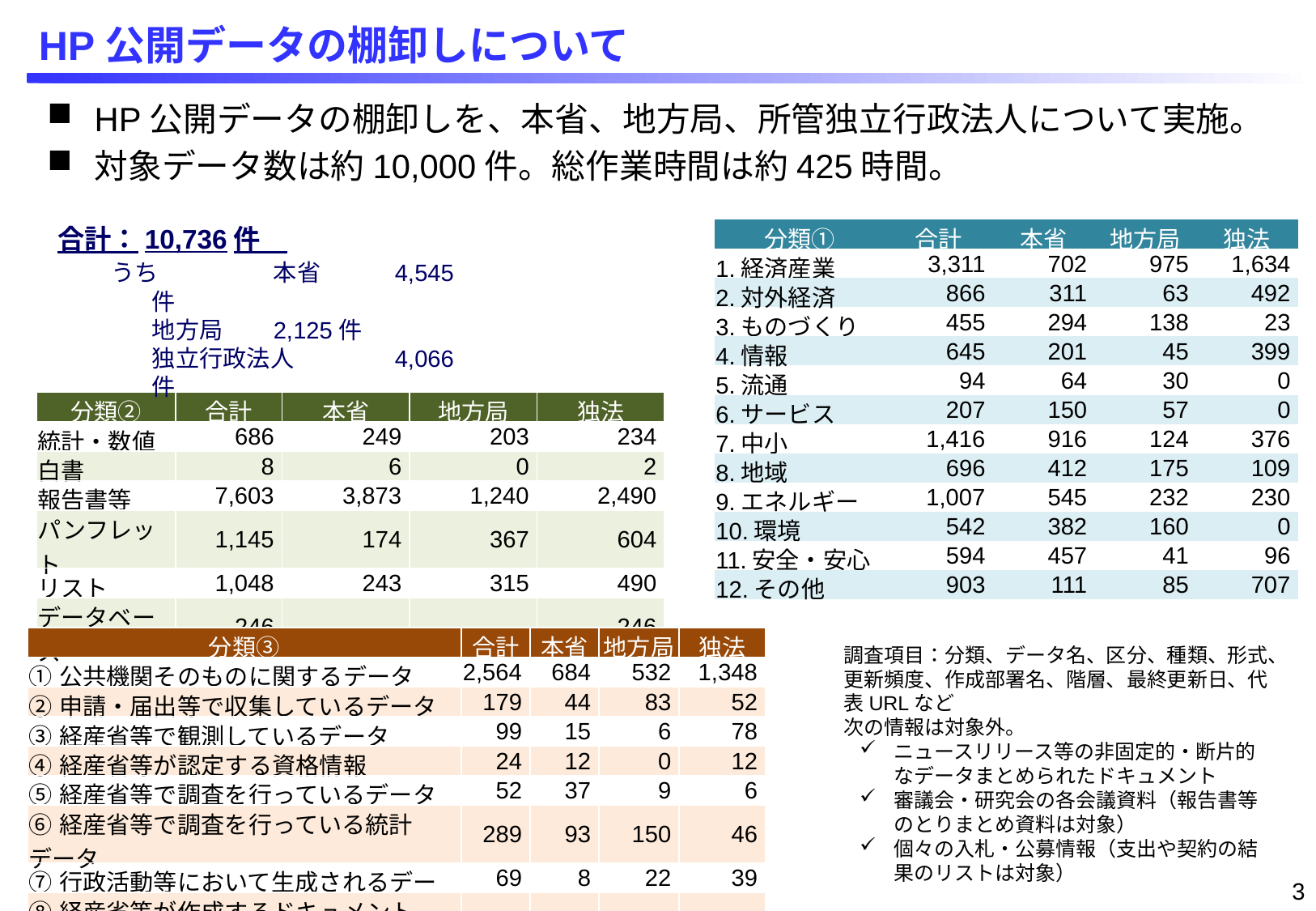

# HP公開データの棚卸しについて
HP公開データの棚卸しを、本省、地方局、所管独立行政法人について実施。
対象データ数は約10,000件。総作業時間は約425時間。
合計：10,736件
　　うち	本省	4,545件
	地方局	2,125件
	独立行政法人	4,066件
| 分類① | 合計 | 本省 | 地方局 | 独法 |
| --- | --- | --- | --- | --- |
| 1.経済産業 | 3,311 | 702 | 975 | 1,634 |
| 2.対外経済 | 866 | 311 | 63 | 492 |
| 3.ものづくり | 455 | 294 | 138 | 23 |
| 4.情報 | 645 | 201 | 45 | 399 |
| 5.流通 | 94 | 64 | 30 | 0 |
| 6.サービス | 207 | 150 | 57 | 0 |
| 7.中小 | 1,416 | 916 | 124 | 376 |
| 8.地域 | 696 | 412 | 175 | 109 |
| 9.エネルギー | 1,007 | 545 | 232 | 230 |
| 10.環境 | 542 | 382 | 160 | 0 |
| 11.安全・安心 | 594 | 457 | 41 | 96 |
| 12.その他 | 903 | 111 | 85 | 707 |
| 分類② | 合計 | 本省 | 地方局 | 独法 |
| --- | --- | --- | --- | --- |
| 統計・数値 | 686 | 249 | 203 | 234 |
| 白書 | 8 | 6 | 0 | 2 |
| 報告書等 | 7,603 | 3,873 | 1,240 | 2,490 |
| パンフレット | 1,145 | 174 | 367 | 604 |
| リスト | 1,048 | 243 | 315 | 490 |
| データベース | 246 |  |  | 246 |
| 分類③ | 合計 | 本省 | 地方局 | 独法 |
| --- | --- | --- | --- | --- |
| ①公共機関そのものに関するデータ | 2,564 | 684 | 532 | 1,348 |
| ②申請・届出等で収集しているデータ | 179 | 44 | 83 | 52 |
| ③経産省等で観測しているデータ | 99 | 15 | 6 | 78 |
| ④経産省等が認定する資格情報 | 24 | 12 | 0 | 12 |
| ⑤経産省等で調査を行っているデータ | 52 | 37 | 9 | 6 |
| ⑥経産省等で調査を行っている統計データ | 289 | 93 | 150 | 46 |
| ⑦行政活動等において生成されるデータ | 69 | 8 | 22 | 39 |
| ⑧経産省等が作成するドキュメントデータ | 7,460 | 3,652 | 1,323 | 2,485 |
調査項目：分類、データ名、区分、種類、形式、更新頻度、作成部署名、階層、最終更新日、代表URLなど
次の情報は対象外。
ニュースリリース等の非固定的・断片的なデータまとめられたドキュメント
審議会・研究会の各会議資料（報告書等のとりまとめ資料は対象）
個々の入札・公募情報（支出や契約の結果のリストは対象）
3